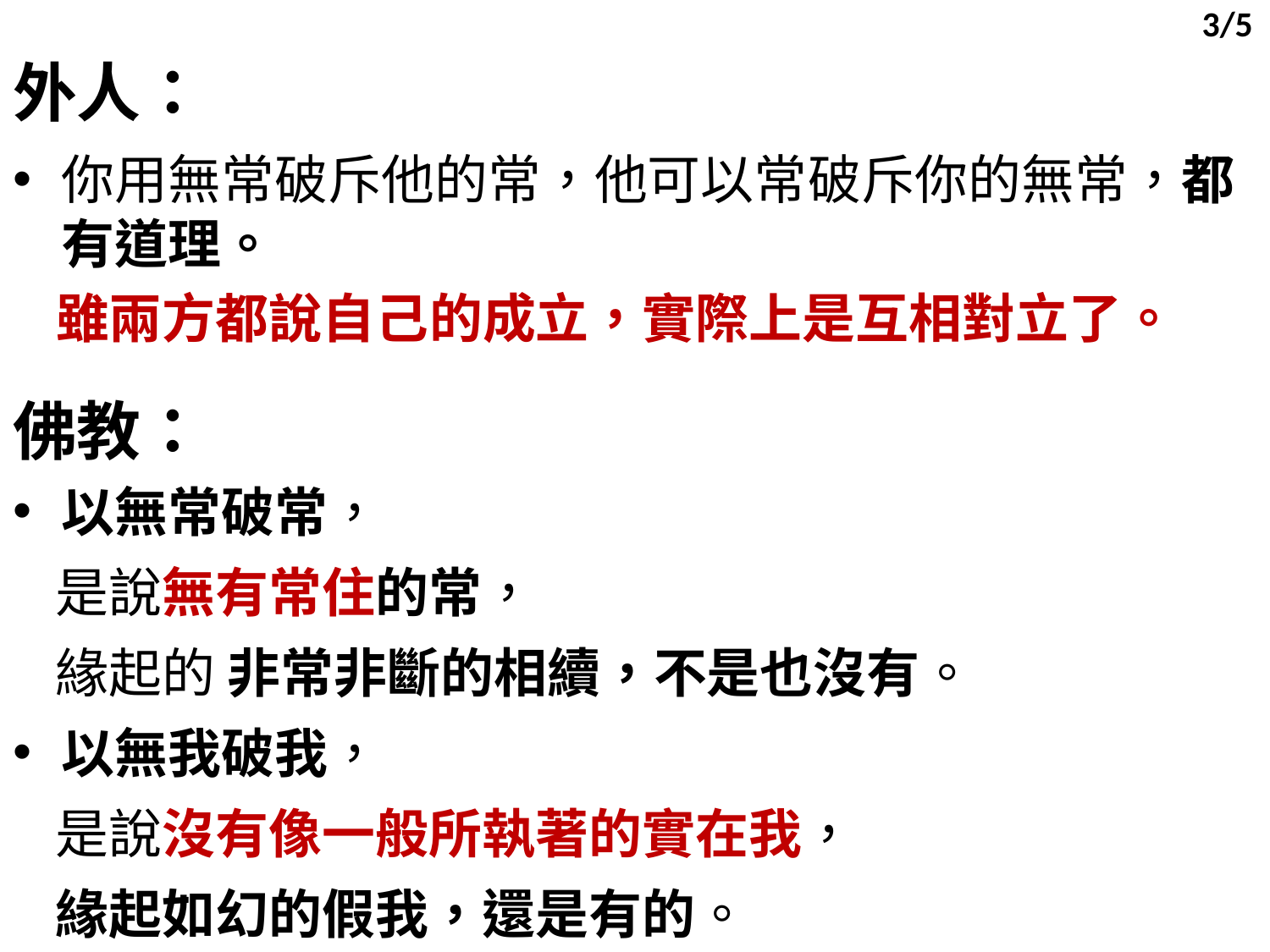

3/5
外人：
你用無常破斥他的常，他可以常破斥你的無常，都有道理。
   雖兩方都說自己的成立，實際上是互相對立了。
佛教：
以無常破常，
   是說無有常住的常，
   緣起的 非常非斷的相續，不是也沒有。
以無我破我，
   是說沒有像一般所執著的實在我，
   緣起如幻的假我，還是有的。